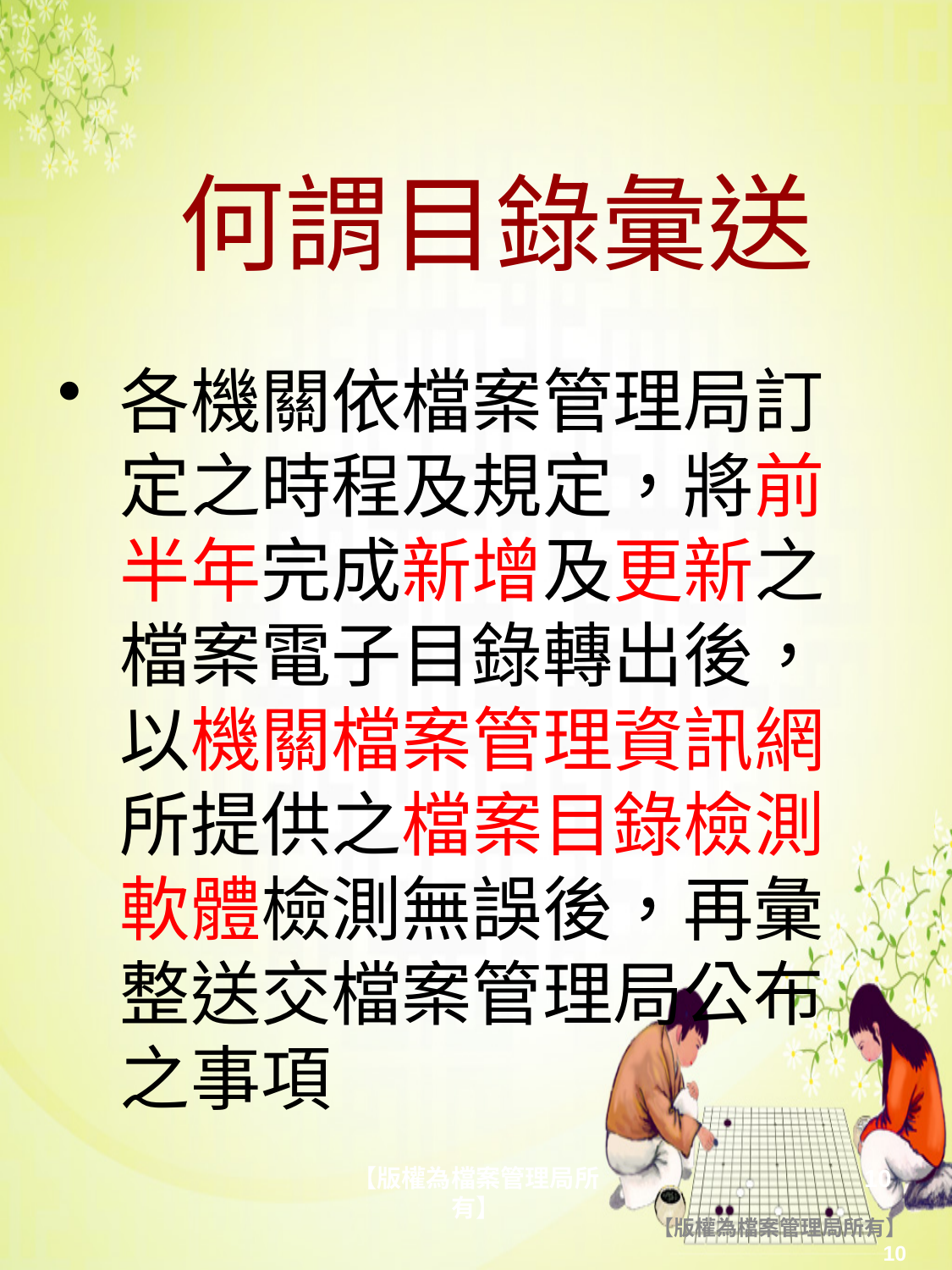

# 何謂目錄彙送
各機關依檔案管理局訂定之時程及規定，將前半年完成新增及更新之檔案電子目錄轉出後，以機關檔案管理資訊網所提供之檔案目錄檢測軟體檢測無誤後，再彙整送交檔案管理局公布之事項
【版權為檔案管理局所有】
10
【版權為檔案管理局所有】
10